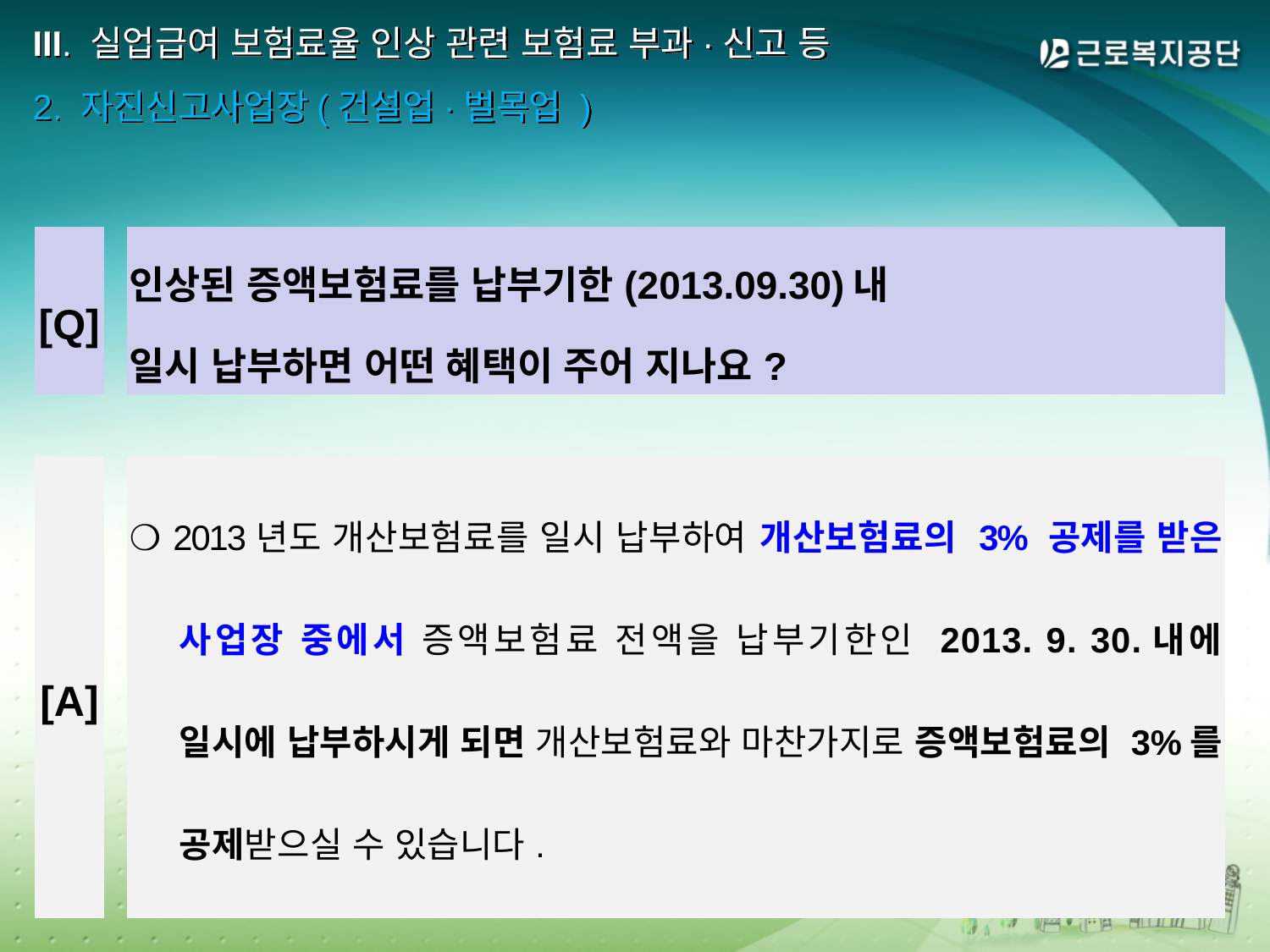

# III. 실업급여 보험료율 인상 관련 보험료 부과·신고 등 2. 자진신고사업장(건설업·벌목업 )
| [Q] |  | 인상된 증액보험료를 납부기한(2013.09.30)내 일시 납부하면 어떤 혜택이 주어 지나요? |
| --- | --- | --- |
|  |  |  |
| [A] |  | ❍ 2013년도 개산보험료를 일시 납부하여 개산보험료의 3% 공제를 받은 사업장 중에서 증액보험료 전액을 납부기한인 2013. 9. 30.내에 일시에 납부하시게 되면 개산보험료와 마찬가지로 증액보험료의 3%를 공제받으실 수 있습니다. |